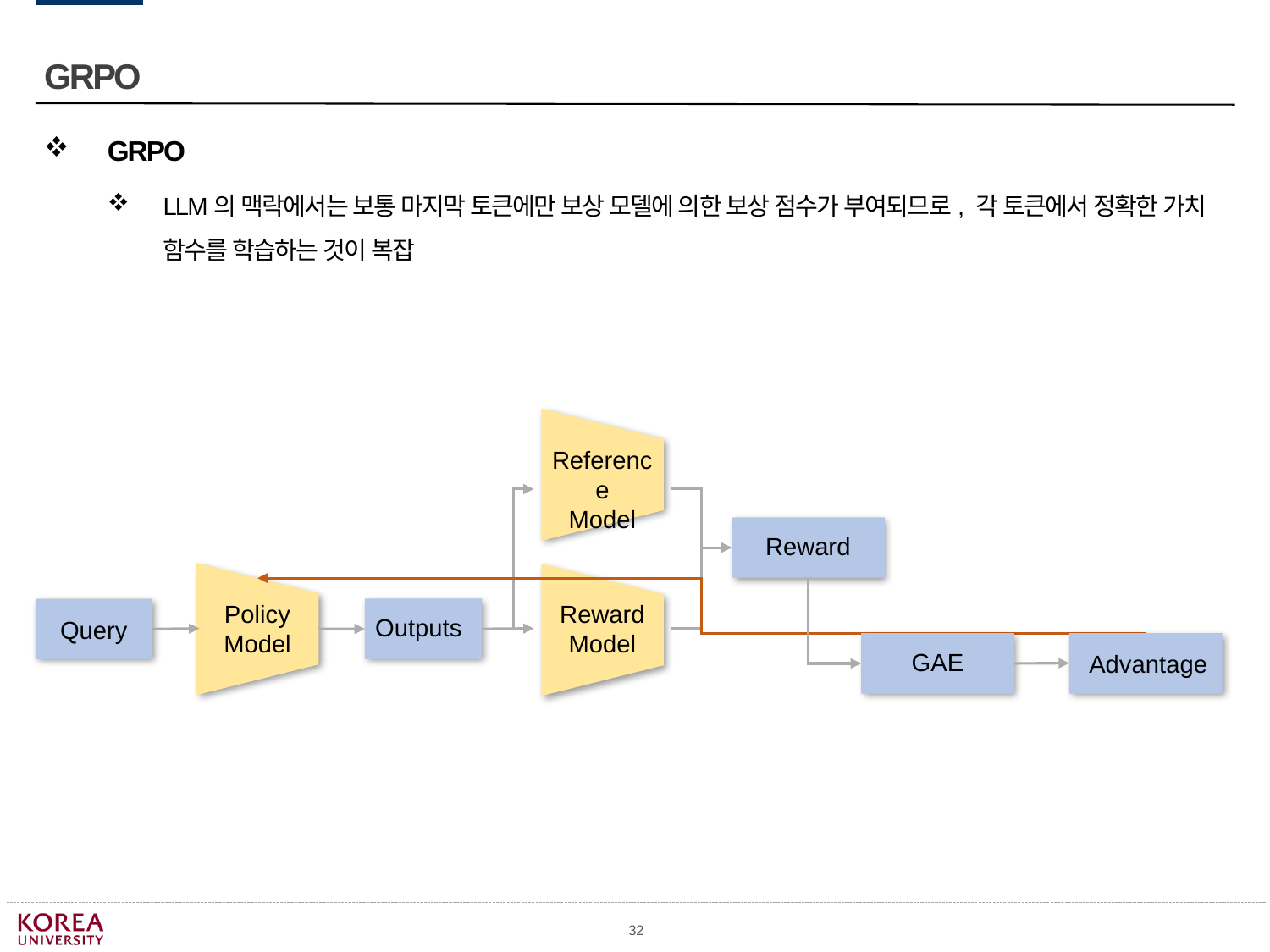

GRPO
 GRPO
LLM의 맥락에서는 보통 마지막 토큰에만 보상 모델에 의한 보상 점수가 부여되므로, 각 토큰에서 정확한 가치 함수를 학습하는 것이 복잡

Reference
Model

Reward

Policy Model

Reward
Model

Outputs
Query

GAE

Advantage